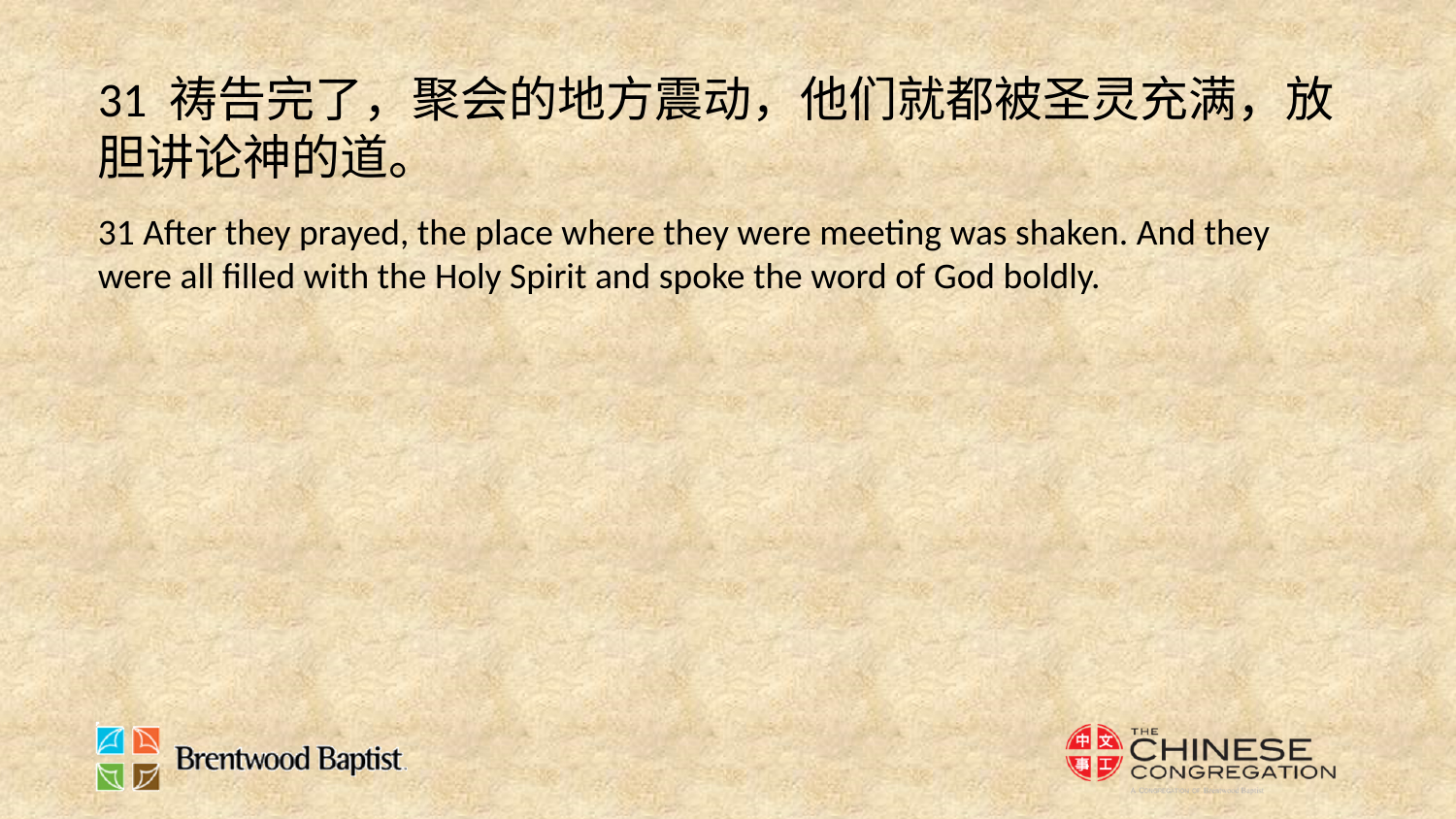

31 祷告完了，聚会的地方震动，他们就都被圣灵充满，放胆讲论神的道。

31 After they prayed, the place where they were meeting was shaken. And they were all filled with the Holy Spirit and spoke the word of God boldly.